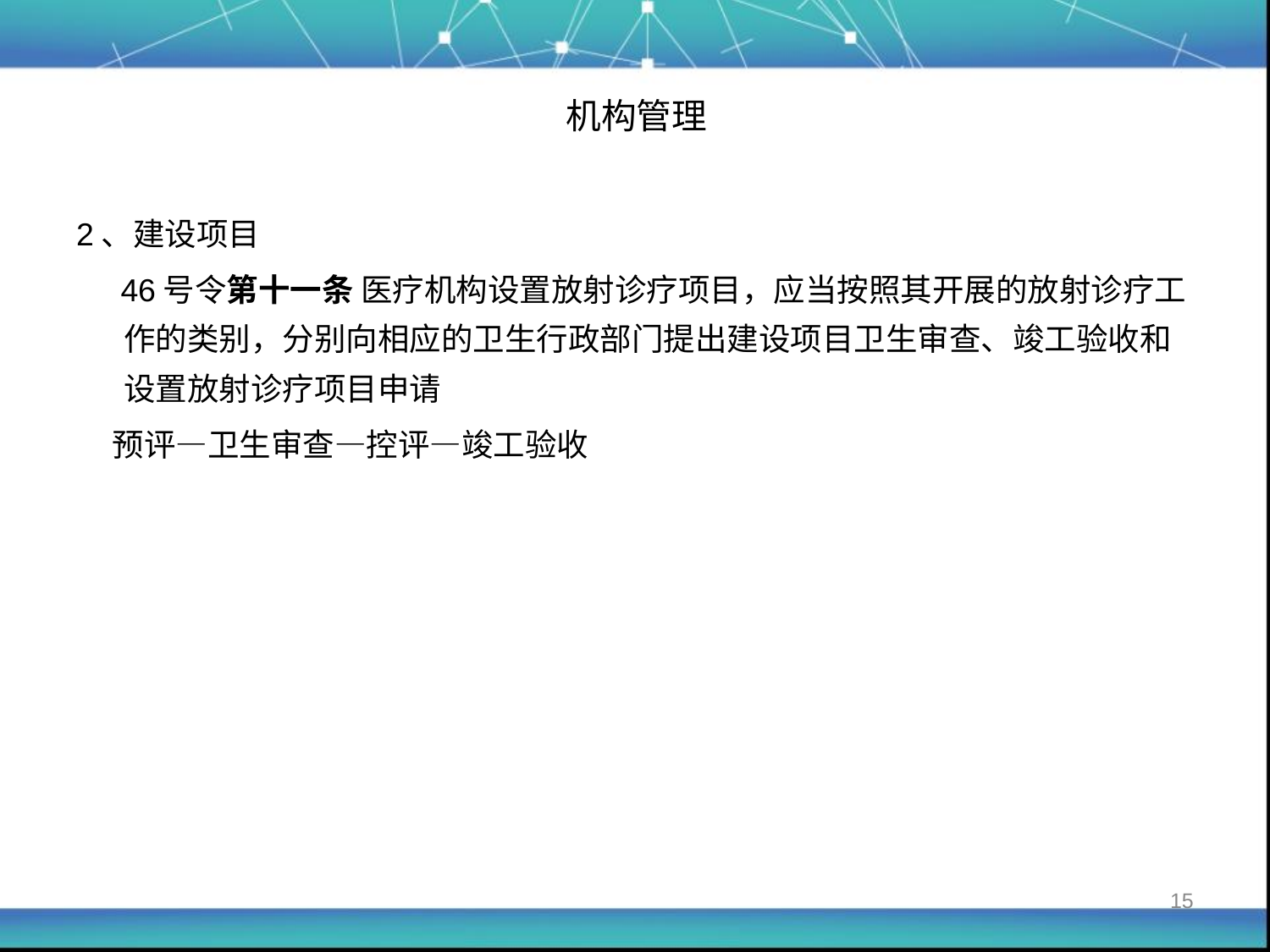

# 机构管理
2、建设项目
     46号令第十一条 医疗机构设置放射诊疗项目，应当按照其开展的放射诊疗工作的类别，分别向相应的卫生行政部门提出建设项目卫生审查、竣工验收和设置放射诊疗项目申请
    预评—卫生审查—控评—竣工验收

15